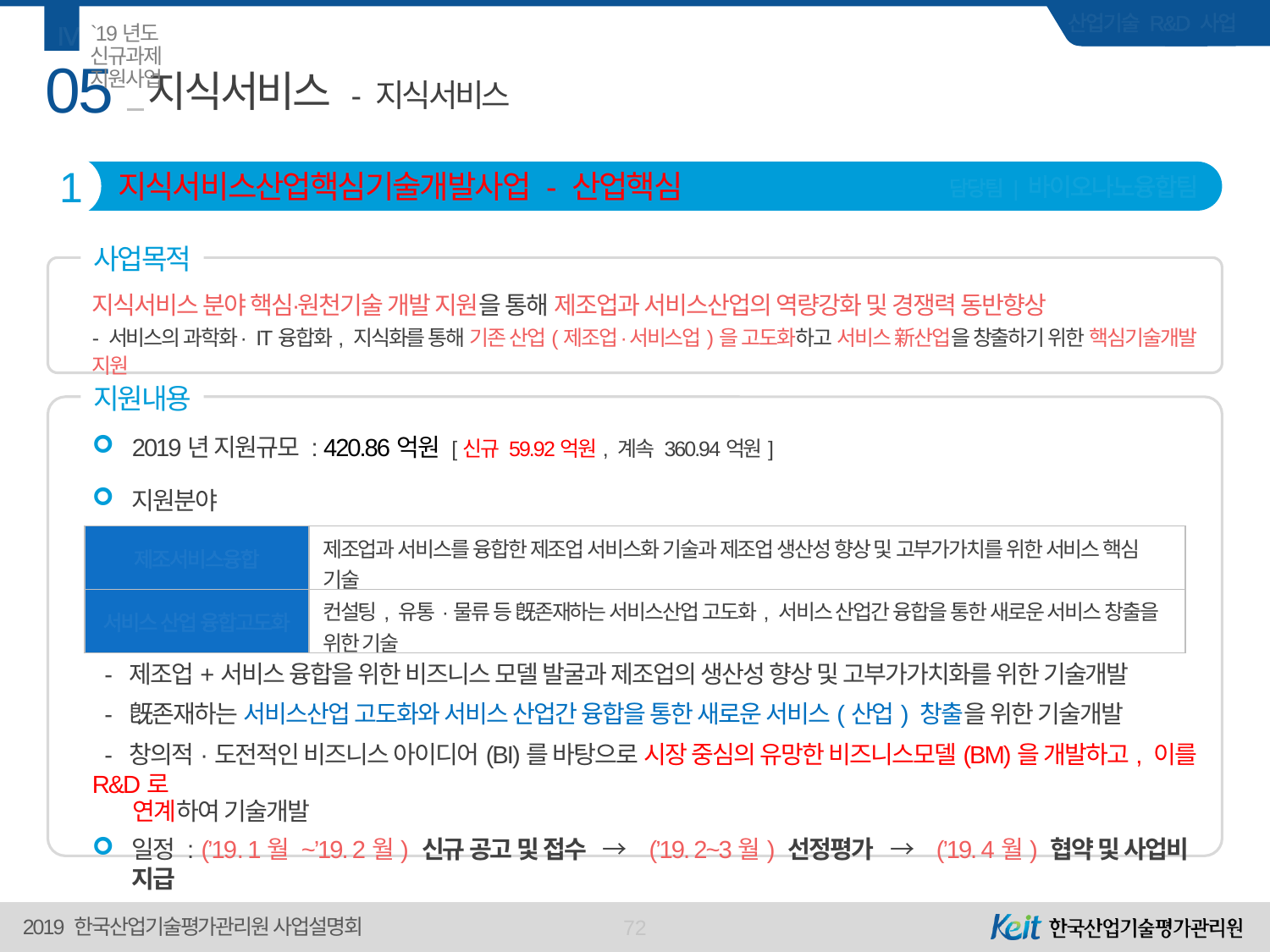

Ⅳ
`19년도 신규과제 지원사업
05
# 지식서비스 - 지식서비스
1
지식서비스산업핵심기술개발사업 - 산업핵심
담당팀 | 바이오나노융합팀
사업목적

지식서비스 분야 핵심∙원천기술 개발 지원을 통해 제조업과 서비스산업의 역량강화 및 경쟁력 동반향상
- 서비스의 과학화 ∙ IT융합화, 지식화를 통해 기존 산업(제조업 ∙ 서비스업)을 고도화하고 서비스 新산업을 창출하기 위한 핵심기술개발 지원
지원내용

2019년 지원규모 : 420.86억원 [신규 59.92억원, 계속 360.94억원]

지원분야

중점추진사항
  -  제조업+서비스 융합을 위한 비즈니스 모델 발굴과 제조업의 생산성 향상 및 고부가가치화를 위한 기술개발
  -  旣존재하는 서비스산업 고도화와 서비스 산업간 융합을 통한 새로운 서비스(산업) 창출을 위한 기술개발
  -  창의적·도전적인 비즈니스 아이디어(BI)를 바탕으로 시장 중심의 유망한 비즈니스모델(BM)을 개발하고, 이를 R&D로
       연계하여 기술개발
일정 : (’19. 1월 ~’19. 2월) 신규 공고 및 접수   →   (’19. 2~3월) 선정평가   →   (’19. 4월) 협약 및 사업비 지급
| 제조서비스융합 | 제조업과 서비스를 융합한 제조업 서비스화 기술과 제조업 생산성 향상 및 고부가가치를 위한 서비스 핵심 기술 |
| --- | --- |
| 서비스 산업 융합고도화 | 컨설팅, 유통·물류 등 旣존재하는 서비스산업 고도화, 서비스 산업간 융합을 통한 새로운 서비스 창출을 위한 기술 |
72